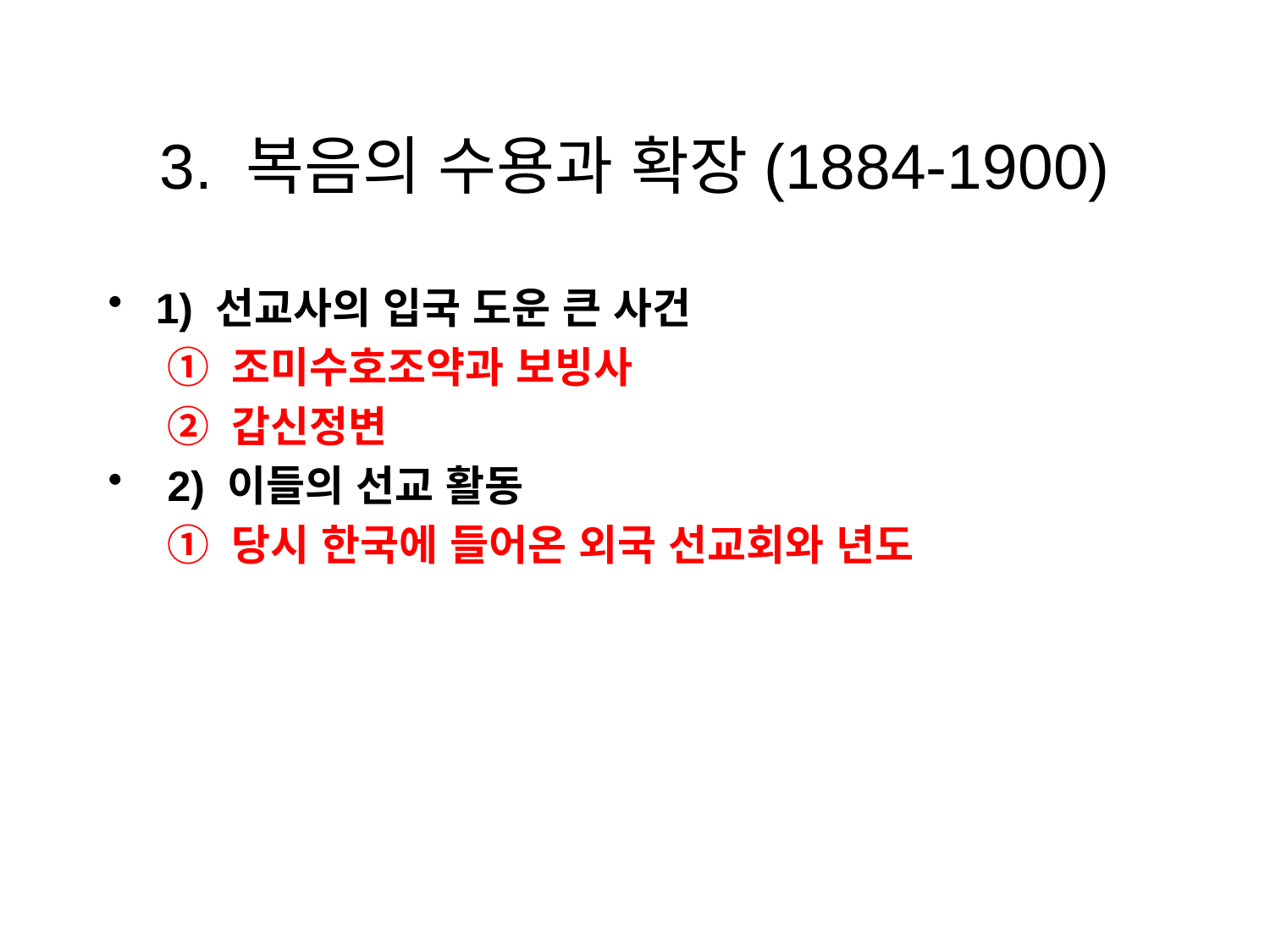

# 3. 복음의 수용과 확장(1884-1900)
1) 선교사의 입국 도운 큰 사건
     ① 조미수호조약과 보빙사
     ② 갑신정변
 2) 이들의 선교 활동
     ① 당시 한국에 들어온 외국 선교회와 년도